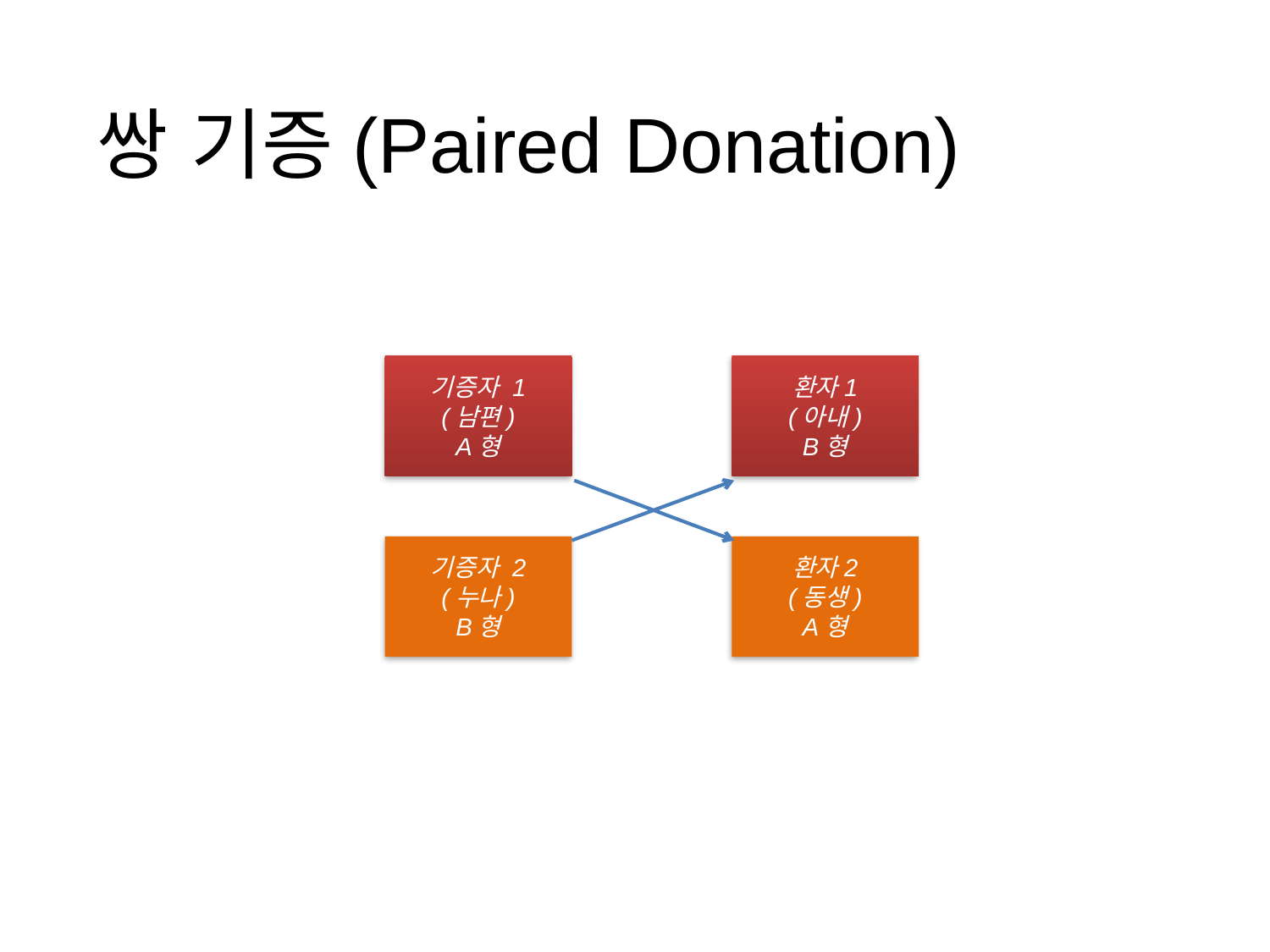

쌍 기증(Paired Donation)
기증자 1
(남편)
A형
환자1
(아내)
B형
기증자 2
(누나)
B형
환자2
(동생)
A형